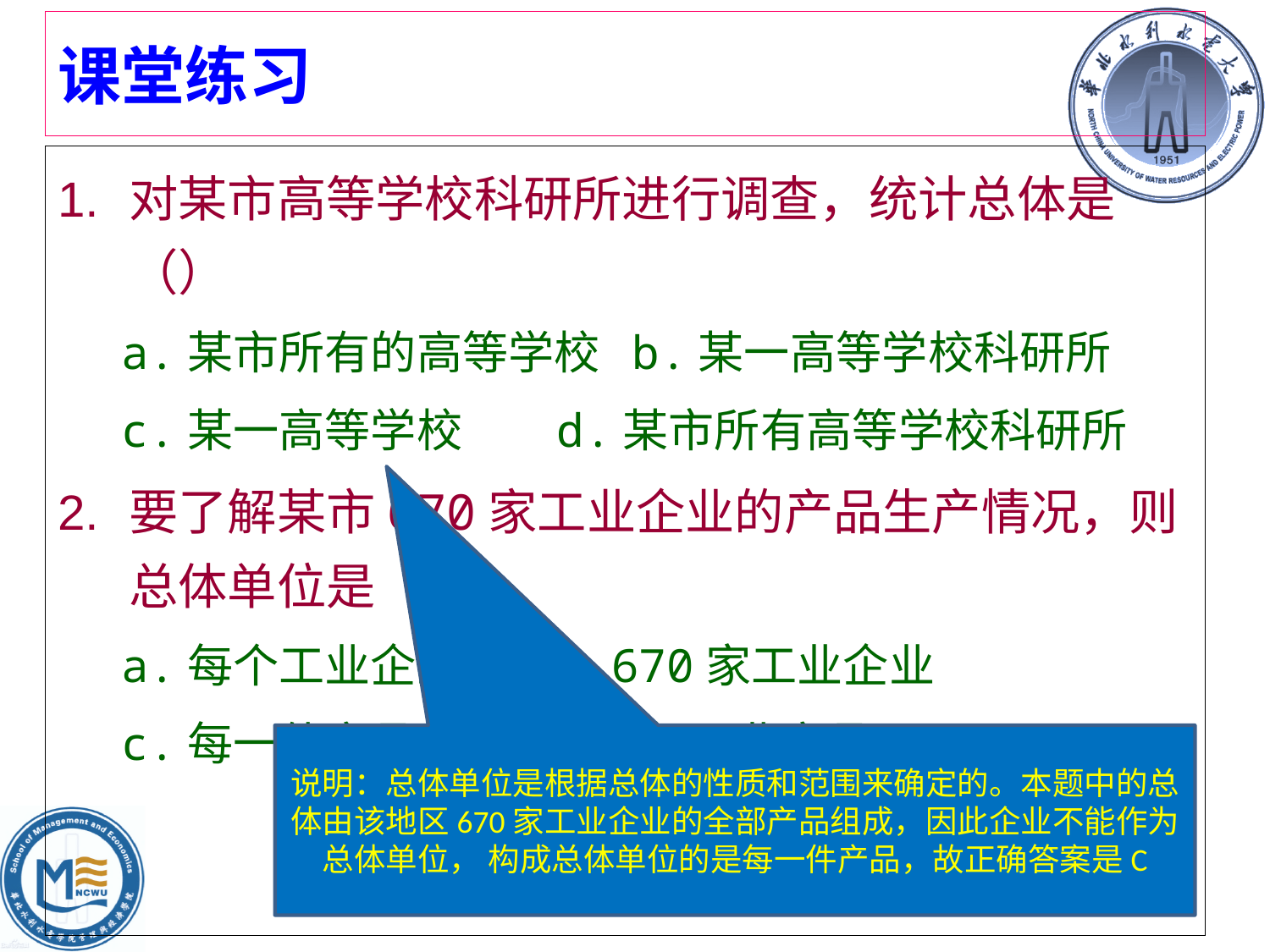

# 课堂练习
对某市高等学校科研所进行调查，统计总体是（）
a.某市所有的高等学校  b.某一高等学校科研所
c.某一高等学校        d.某市所有高等学校科研所
要了解某市670家工业企业的产品生产情况，则总体单位是（ ）
a.每个工业企业        b.670家工业企业
c.每一件产品          d.全部工业产品
说明：总体单位是根据总体的性质和范围来确定的。本题中的总体由该地区670家工业企业的全部产品组成，因此企业不能作为总体单位， 构成总体单位的是每一件产品，故正确答案是C